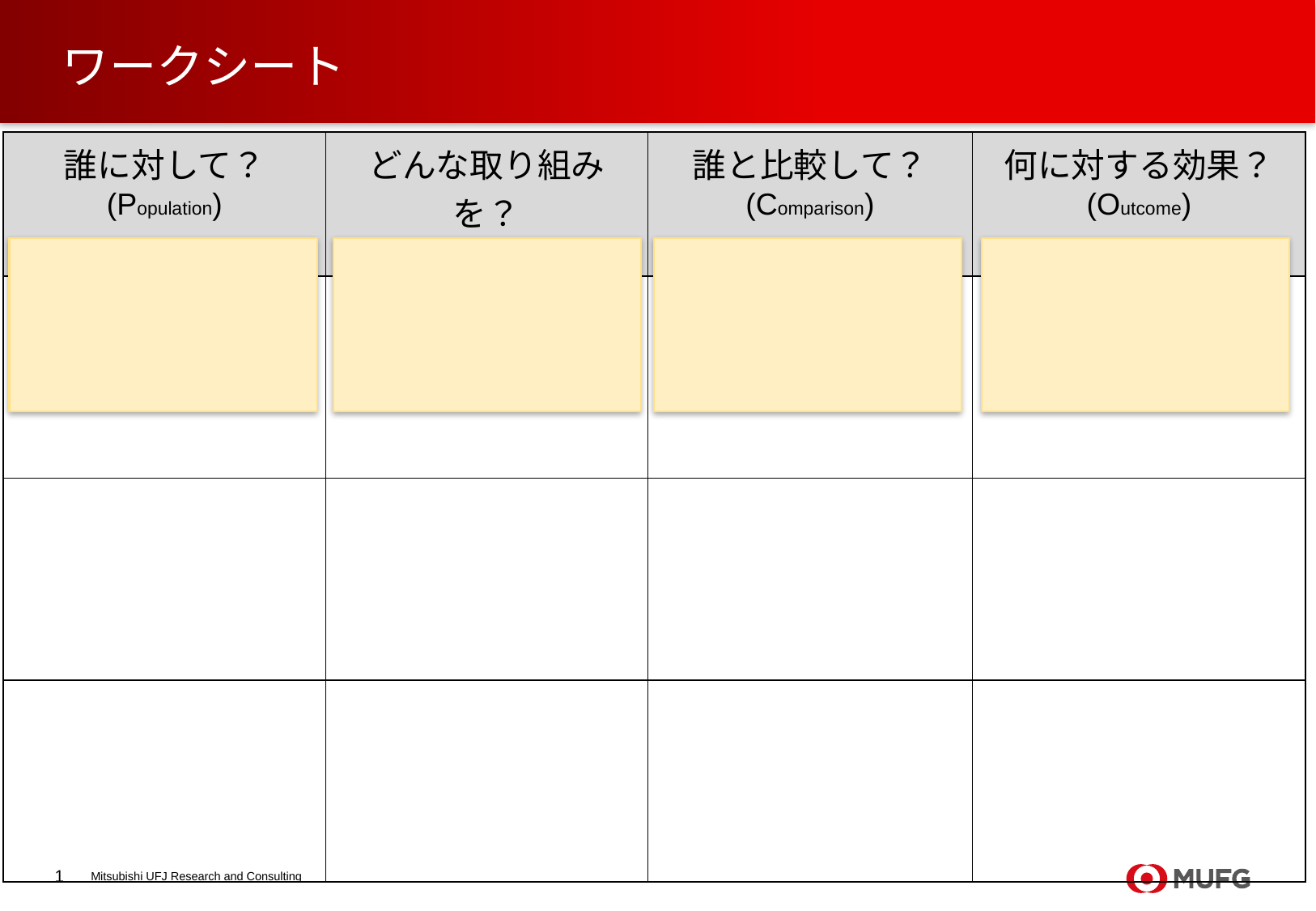

# ワークシート
| 誰に対して？ (Population) | どんな取り組みを？ (Intervention) | 誰と比較して？ (Comparison) | 何に対する効果？ (Outcome) |
| --- | --- | --- | --- |
|  |  |  |  |
|  |  |  |  |
|  |  |  |  |

個人ワークの前半5分
個人ワークの後半5分